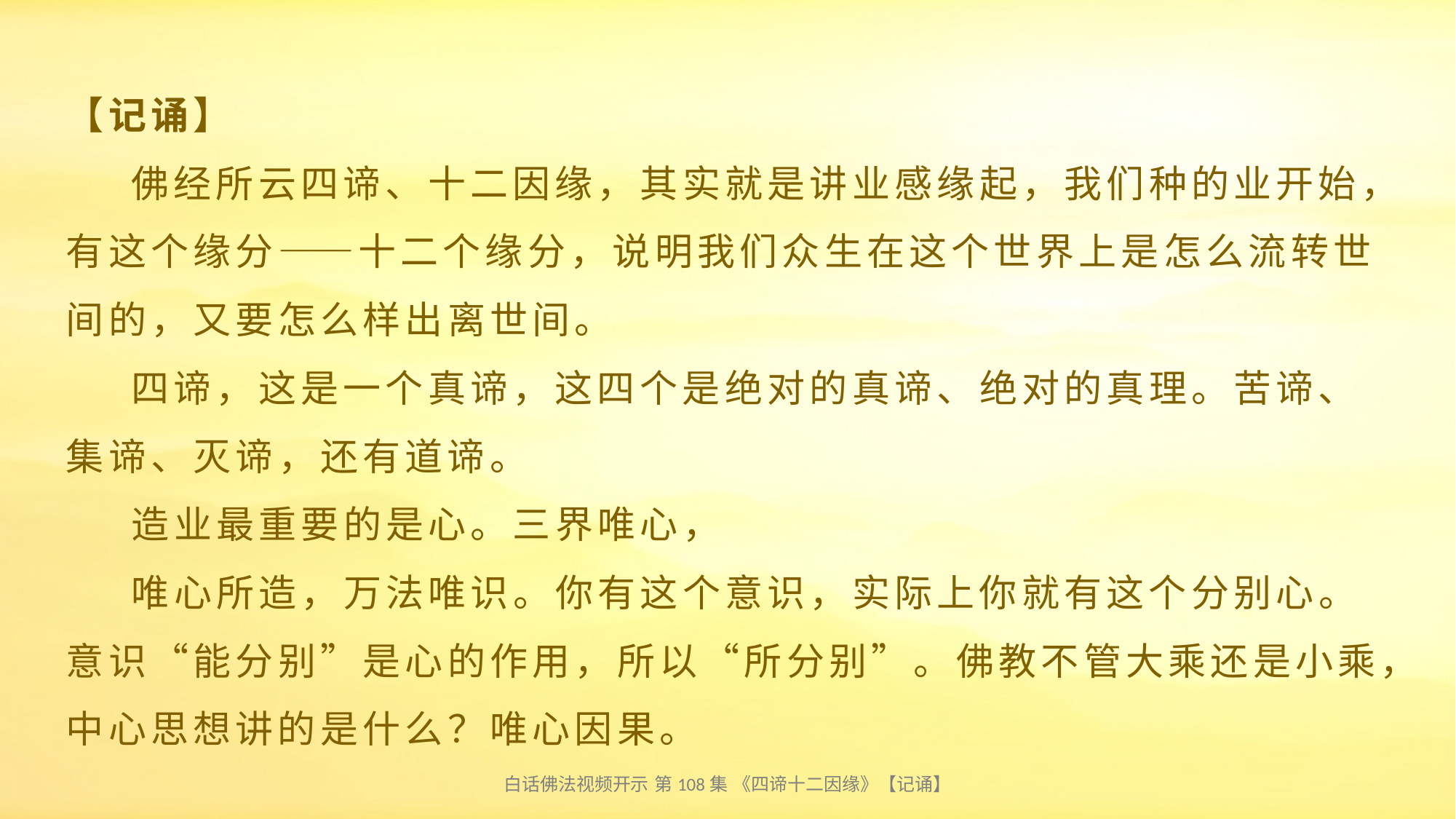

# 【记诵】 佛经所云四谛、十二因缘，其实就是讲业感缘起，我们种的业开始，有这个缘分——十二个缘分，说明我们众生在这个世界上是怎么流转世间的，又要怎么样出离世间。 四谛，这是一个真谛，这四个是绝对的真谛、绝对的真理。苦谛、集谛、灭谛，还有道谛。 造业最重要的是心。三界唯心， 唯心所造，万法唯识。你有这个意识，实际上你就有这个分别心。意识“能分别”是心的作用，所以“所分别”。佛教不管大乘还是小乘，中心思想讲的是什么？唯心因果。
白话佛法视频开示 第108集 《四谛十二因缘》【记诵】